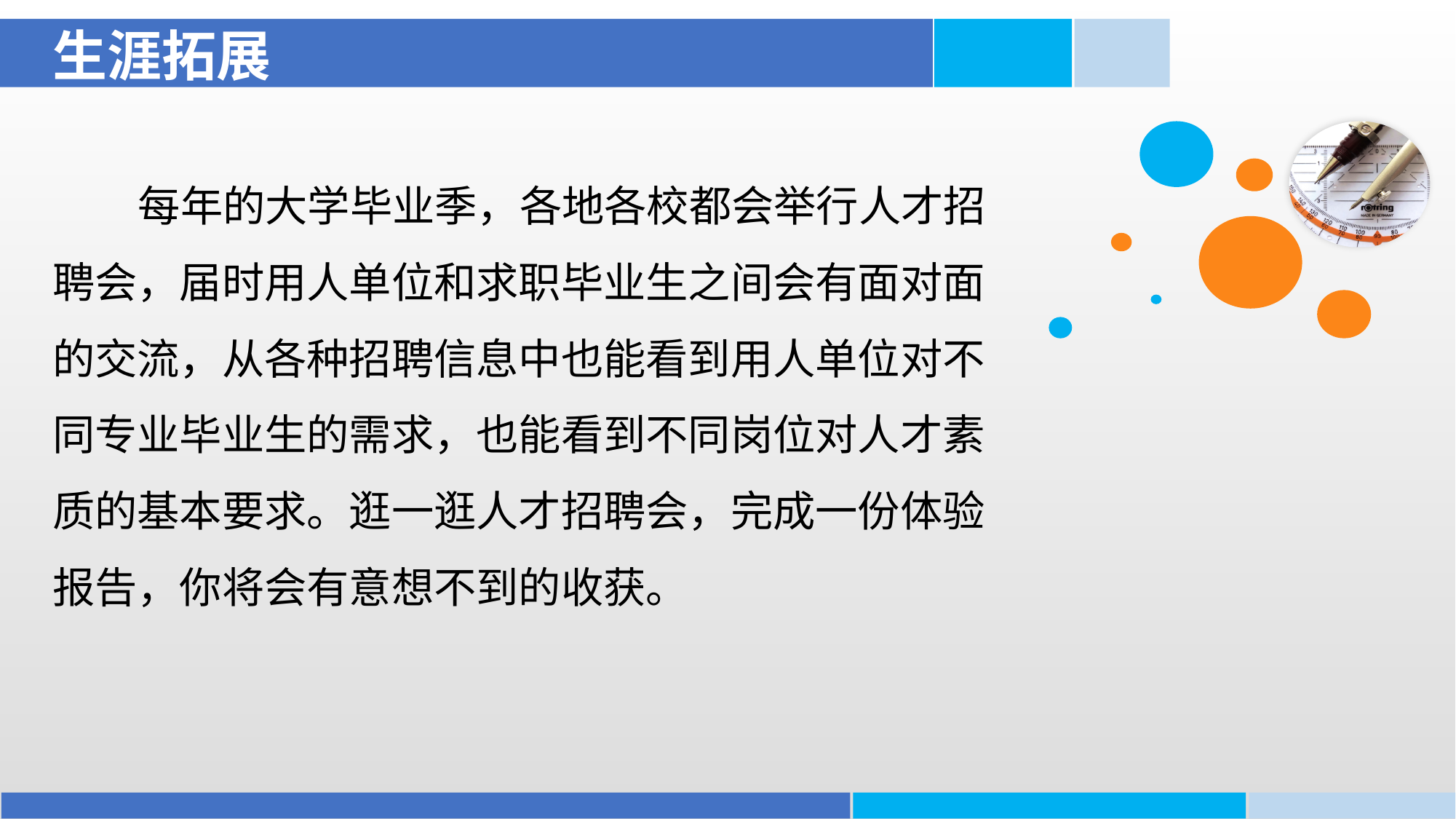

生涯拓展
        每年的大学毕业季，各地各校都会举行人才招聘会，届时用人单位和求职毕业生之间会有面对面的交流，从各种招聘信息中也能看到用人单位对不同专业毕业生的需求，也能看到不同岗位对人才素质的基本要求。逛一逛人才招聘会，完成一份体验报告，你将会有意想不到的收获。